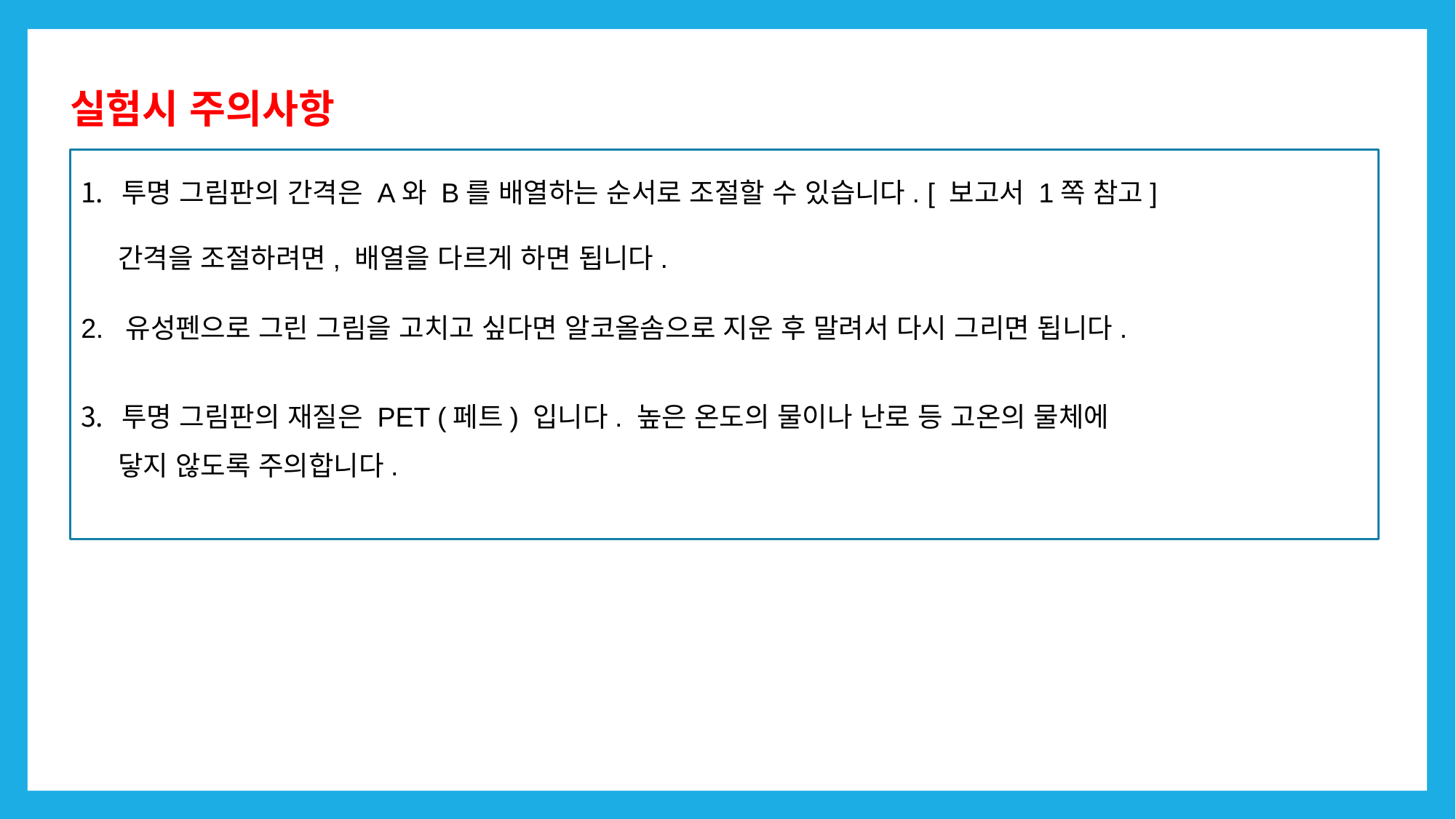

실험시 주의사항

투명 그림판의 간격은 A와 B를 배열하는 순서로 조절할 수 있습니다. [ 보고서 1쪽 참고]
    간격을 조절하려면, 배열을 다르게 하면 됩니다.
2.  유성펜으로 그린 그림을 고치고 싶다면 알코올솜으로 지운 후 말려서 다시 그리면 됩니다.
투명 그림판의 재질은 PET (페트) 입니다. 높은 온도의 물이나 난로 등 고온의 물체에
    닿지 않도록 주의합니다.